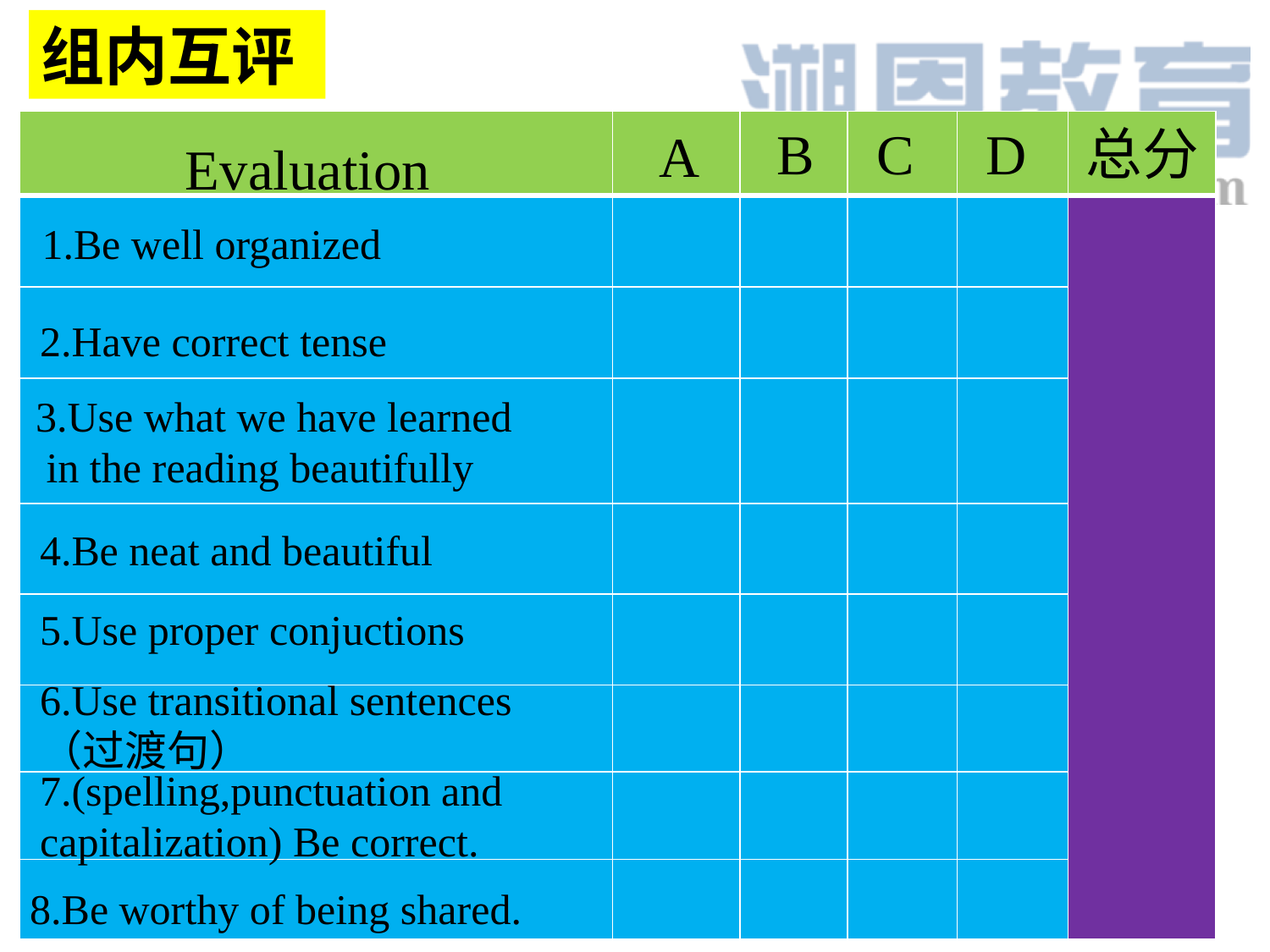

组内互评
|  |  |  |  |  |  |
| --- | --- | --- | --- | --- | --- |
|  |  |  |  |  |  |
|  |  |  |  |  |  |
|  |  |  |  |  |  |
|  |  |  |  |  |  |
|  |  |  |  |  |  |
|  |  |  |  |  |  |
|  |  |  |  |  |  |
|  |  |  |  |  |  |
B
C
D
总分
A
Evaluation
1.Be well organized

2.Have correct tense
3.Use what we have learned
 in the reading beautifully
4.Be neat and beautiful
5.Use proper conjuctions
6.Use transitional sentences
（过渡句）
7.(spelling,punctuation and capitalization) Be correct.
8.Be worthy of being shared.